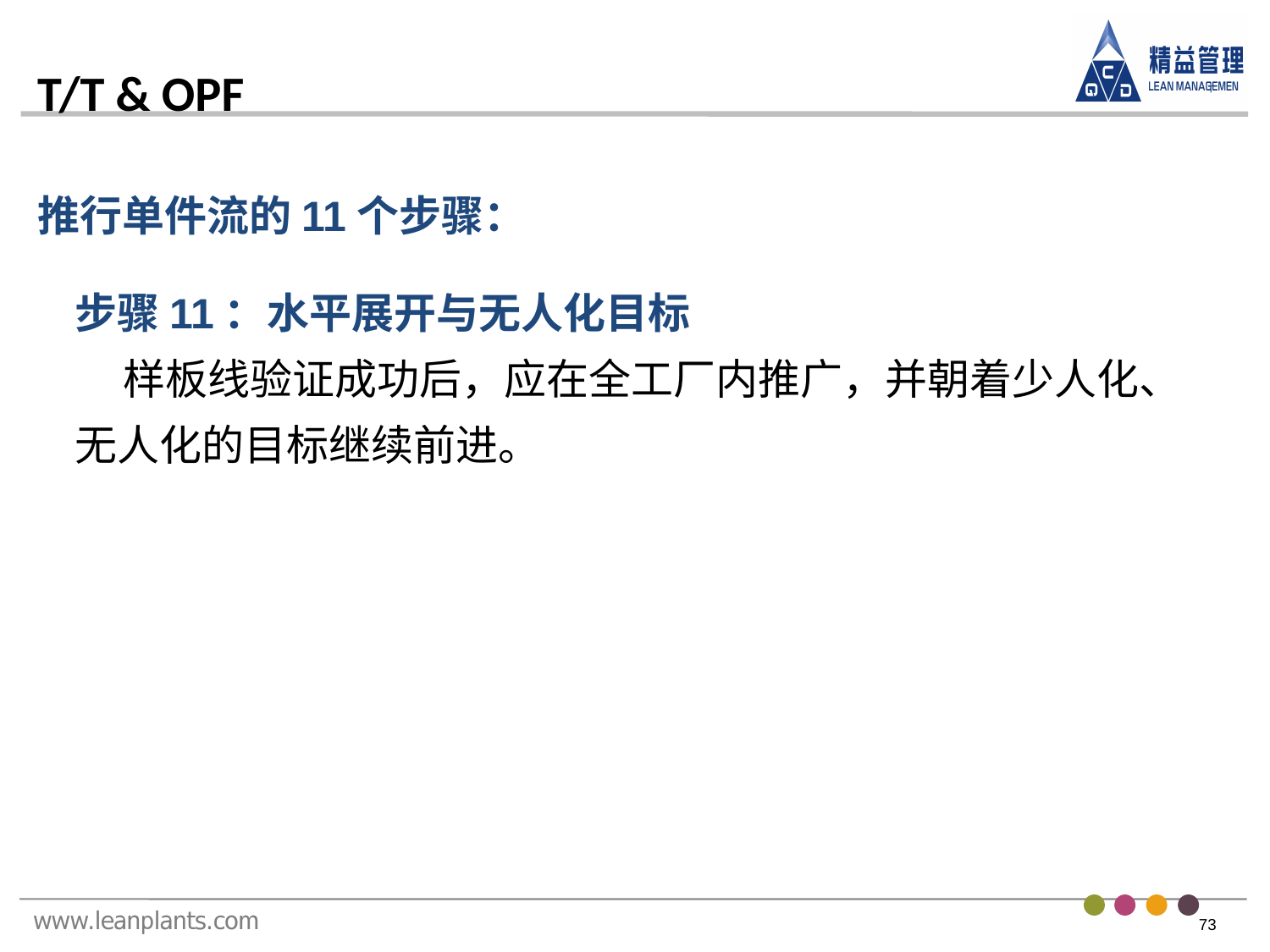

推行单件流的11个步骤：
步骤11：水平展开与无人化目标
    样板线验证成功后，应在全工厂内推广，并朝着少人化、无人化的目标继续前进。